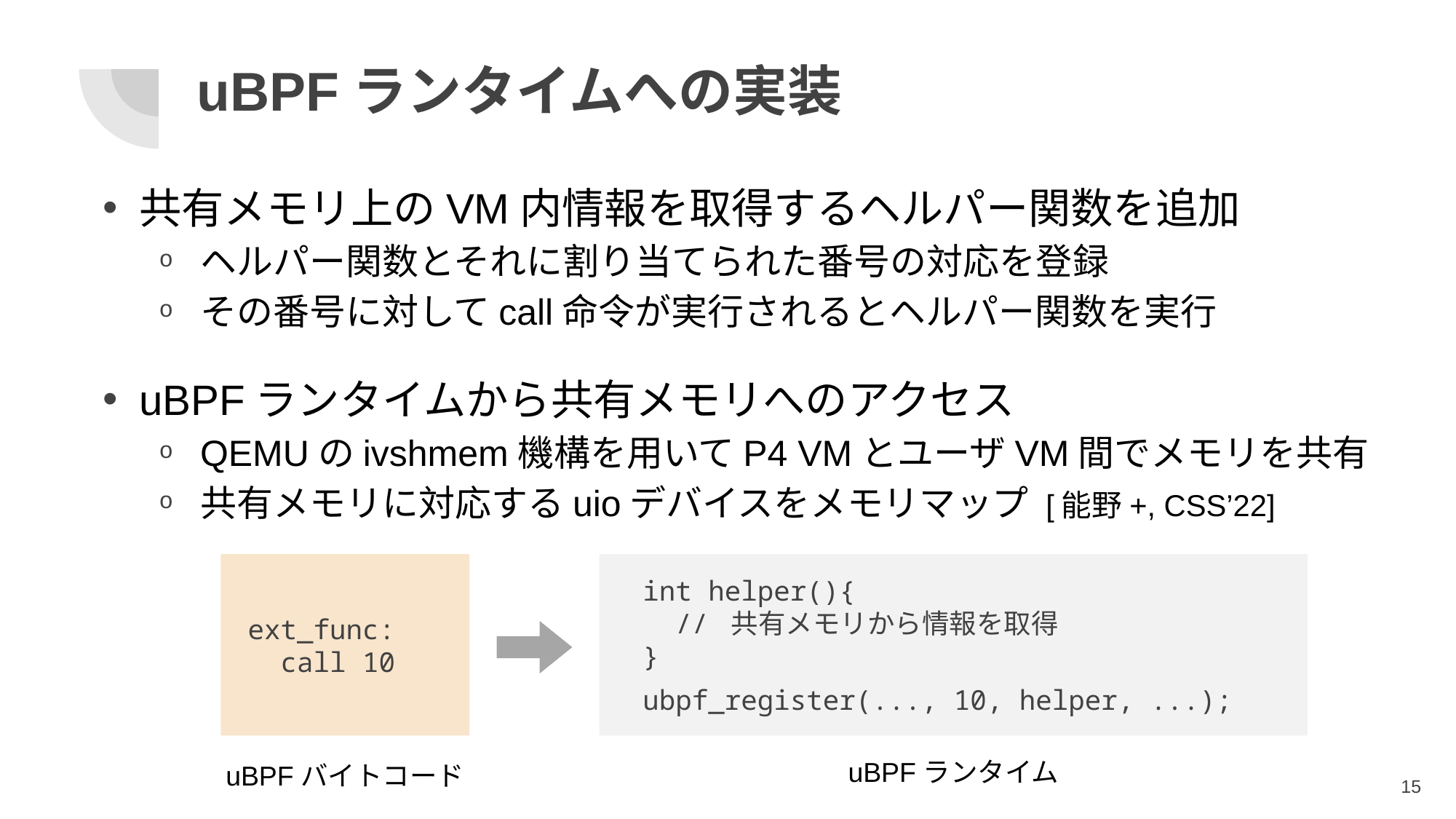

# uBPFランタイムへの実装
共有メモリ上のVM内情報を取得するヘルパー関数を追加
ヘルパー関数とそれに割り当てられた番号の対応を登録
その番号に対してcall命令が実行されるとヘルパー関数を実行

uBPFランタイムから共有メモリへのアクセス
QEMUのivshmem機構を用いてP4 VMとユーザVM間でメモリを共有
共有メモリに対応するuioデバイスをメモリマップ [能野+, CSS’22]
  int helper(){
    // 共有メモリから情報を取得
  }

  ubpf_register(..., 10, helper, ...);
uBPFランタイム
 ext_func:
   call 10
uBPFバイトコード

15